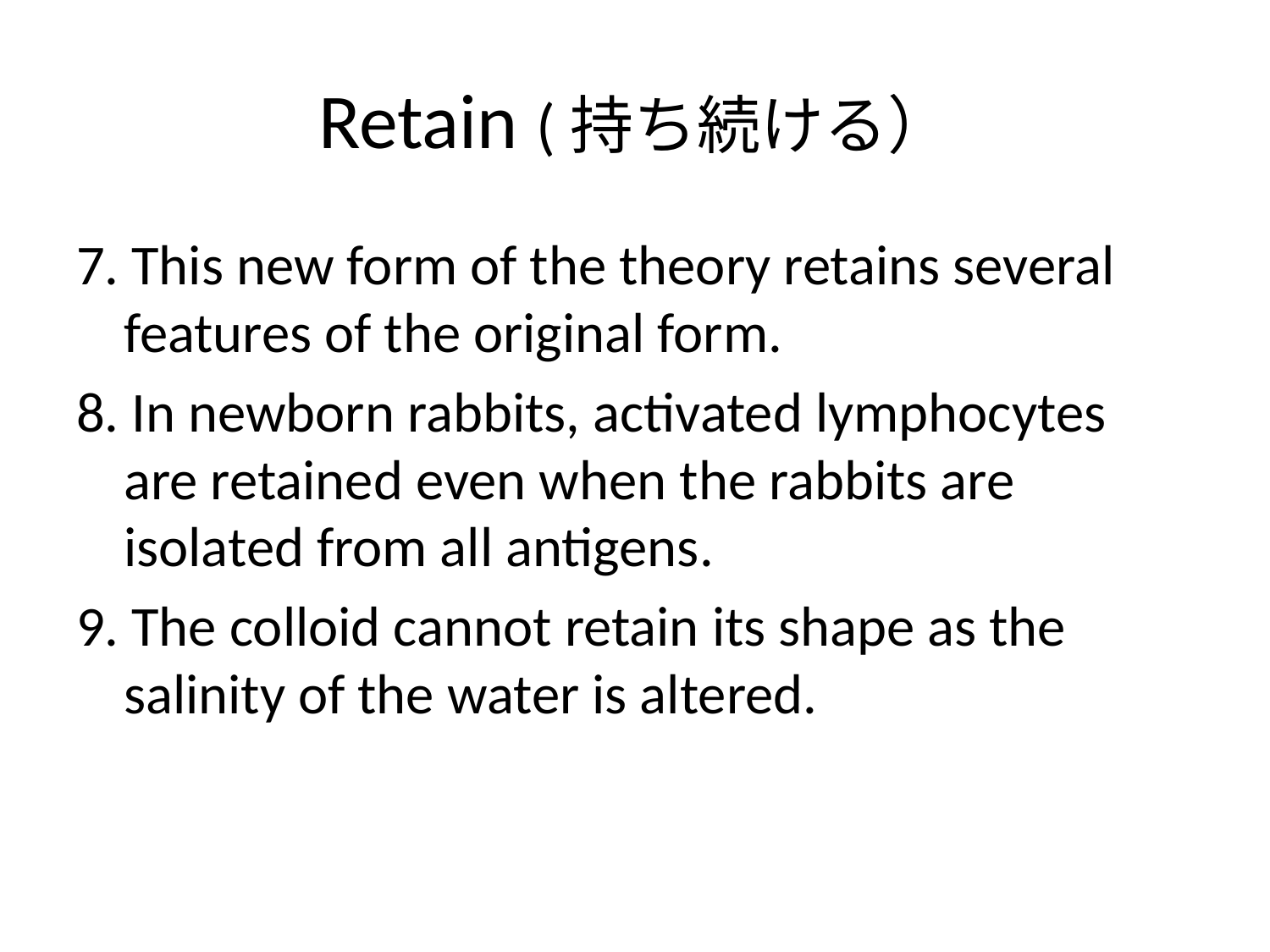

# Retain (持ち続ける）
7. This new form of the theory retains several features of the original form.
8. In newborn rabbits, activated lymphocytes are retained even when the rabbits are isolated from all antigens.
9. The colloid cannot retain its shape as the salinity of the water is altered.